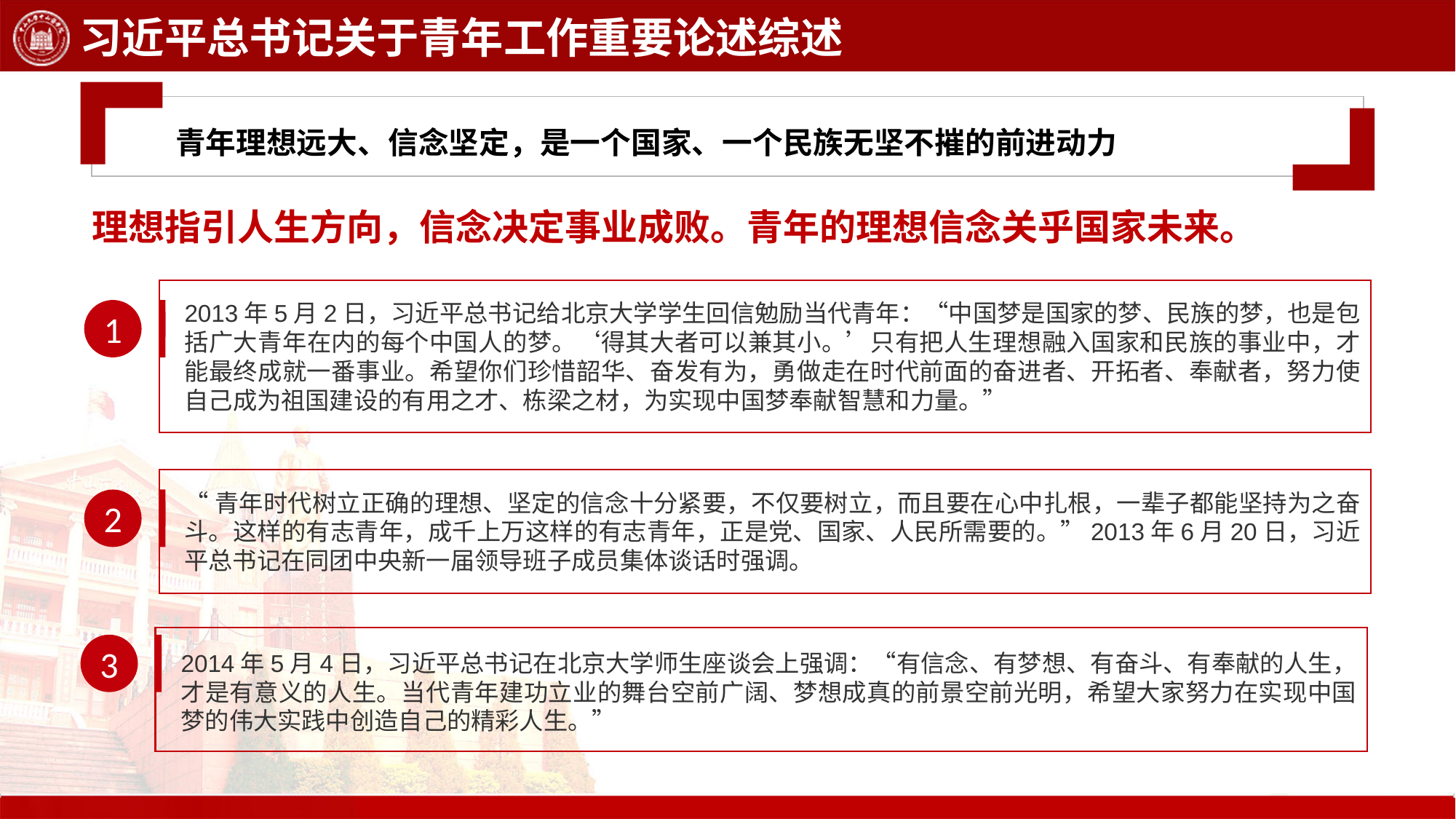

习近平总书记关于青年工作重要论述综述

青年理想远大、信念坚定，是一个国家、一个民族无坚不摧的前进动力
理想指引人生方向，信念决定事业成败。青年的理想信念关乎国家未来。

1

2013年5月2日，习近平总书记给北京大学学生回信勉励当代青年：“中国梦是国家的梦、民族的梦，也是包括广大青年在内的每个中国人的梦。‘得其大者可以兼其小。’只有把人生理想融入国家和民族的事业中，才能最终成就一番事业。希望你们珍惜韶华、奋发有为，勇做走在时代前面的奋进者、开拓者、奉献者，努力使自己成为祖国建设的有用之才、栋梁之材，为实现中国梦奉献智慧和力量。”

2

“青年时代树立正确的理想、坚定的信念十分紧要，不仅要树立，而且要在心中扎根，一辈子都能坚持为之奋斗。这样的有志青年，成千上万这样的有志青年，正是党、国家、人民所需要的。”2013年6月20日，习近平总书记在同团中央新一届领导班子成员集体谈话时强调。

3

2014年5月4日，习近平总书记在北京大学师生座谈会上强调：“有信念、有梦想、有奋斗、有奉献的人生，才是有意义的人生。当代青年建功立业的舞台空前广阔、梦想成真的前景空前光明，希望大家努力在实现中国梦的伟大实践中创造自己的精彩人生。”